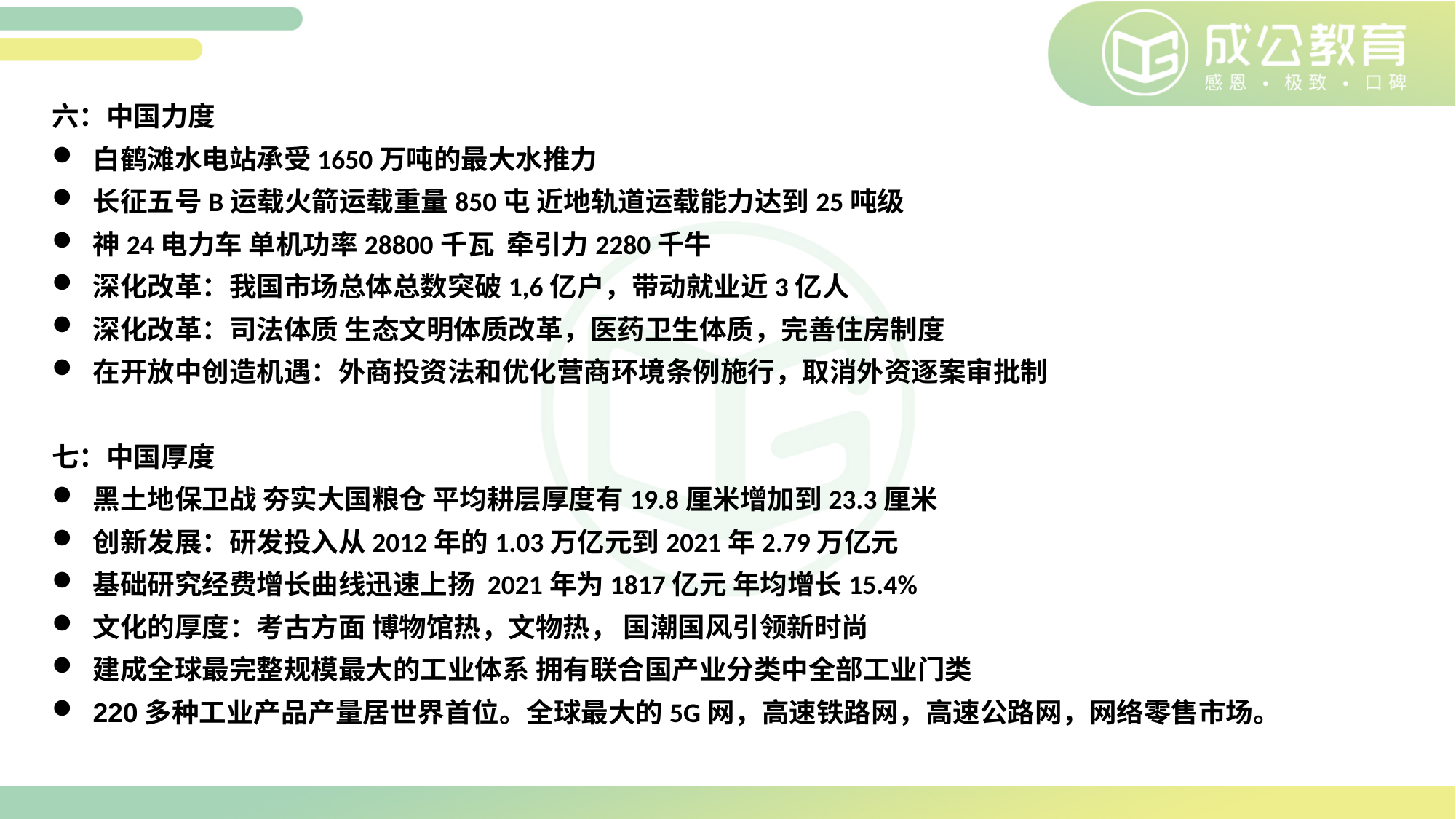

六：中国力度
白鹤滩水电站承受1650万吨的最大水推力
长征五号B运载火箭运载重量850屯 近地轨道运载能力达到25吨级
神24电力车 单机功率28800千瓦  牵引力2280千牛
深化改革：我国市场总体总数突破1,6亿户，带动就业近3亿人
深化改革：司法体质 生态文明体质改革，医药卫生体质，完善住房制度
在开放中创造机遇：外商投资法和优化营商环境条例施行，取消外资逐案审批制

七：中国厚度
黑土地保卫战 夯实大国粮仓 平均耕层厚度有19.8厘米增加到23.3厘米
创新发展：研发投入从2012年的1.03万亿元到2021年2.79万亿元
基础研究经费增长曲线迅速上扬 2021年为1817亿元 年均增长15.4%
文化的厚度：考古方面 博物馆热，文物热， 国潮国风引领新时尚
建成全球最完整规模最大的工业体系 拥有联合国产业分类中全部工业门类
220多种工业产品产量居世界首位。全球最大的5G网，高速铁路网，高速公路网，网络零售市场。